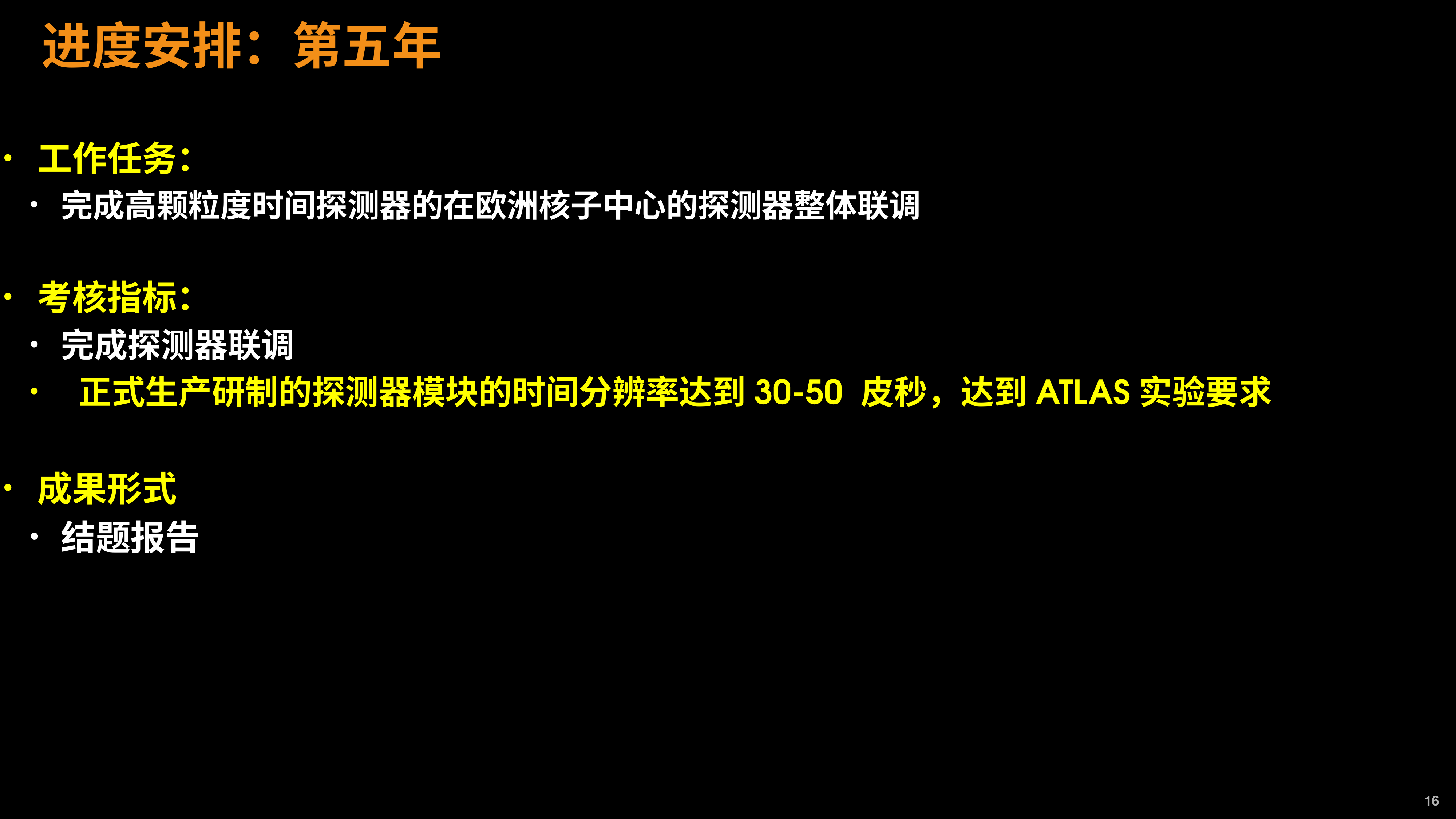

# 进度安排：第五年
工作任务：
完成高颗粒度时间探测器的在欧洲核子中心的探测器整体联调

考核指标：
完成探测器联调
 正式生产研制的探测器模块的时间分辨率达到30-50 皮秒，达到ATLAS实验要求

成果形式
结题报告
16